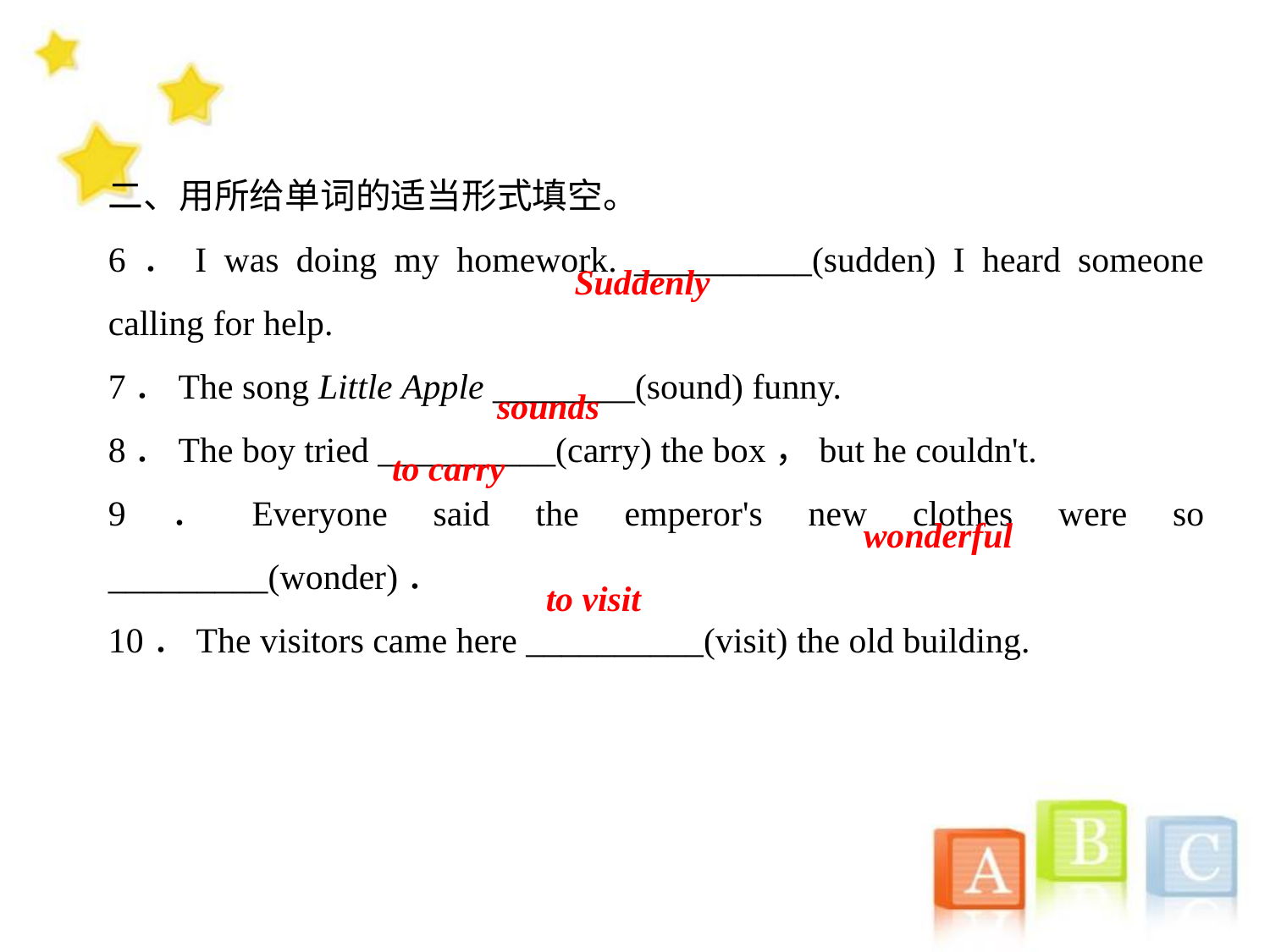

二、用所给单词的适当形式填空。
6．I was doing my homework. __________(sudden) I heard someone calling for help.
7．The song Little Apple ________(sound) funny.
8．The boy tried __________(carry) the box，but he couldn't.
9．Everyone said the emperor's new clothes were so _________(wonder)．
10．The visitors came here __________(visit) the old building.
Suddenly
sounds
to carry
wonderful
to visit